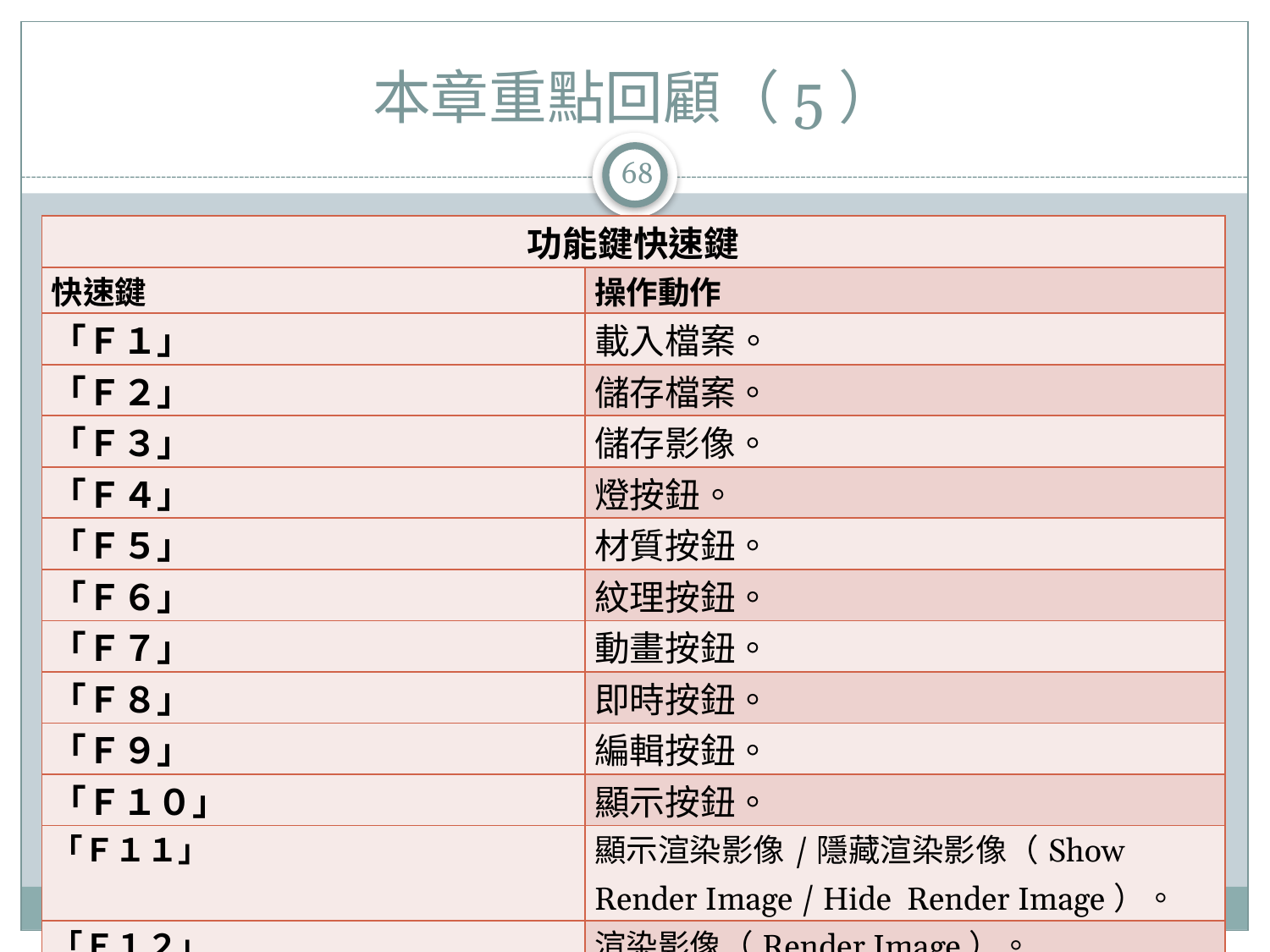

# 本章重點回顧（5）
68

| 功能鍵快速鍵 |  |
| --- | --- |
| 快速鍵 | 操作動作 |
| 「Ｆ１」 | 載入檔案。 |
| 「Ｆ２」 | 儲存檔案。 |
| 「Ｆ３」 | 儲存影像。 |
| 「Ｆ４」 | 燈按鈕。 |
| 「Ｆ５」 | 材質按鈕。 |
| 「Ｆ６」 | 紋理按鈕。 |
| 「Ｆ７」 | 動畫按鈕。 |
| 「Ｆ８」 | 即時按鈕。 |
| 「Ｆ９」 | 編輯按鈕。 |
| 「Ｆ１０」 | 顯示按鈕。 |
| 「Ｆ１１」 | 顯示渲染影像/隱藏渲染影像（Show Render Image / Hide Render Image）。 |
| 「Ｆ１２」 | 渲染影像（Render Image）。 |